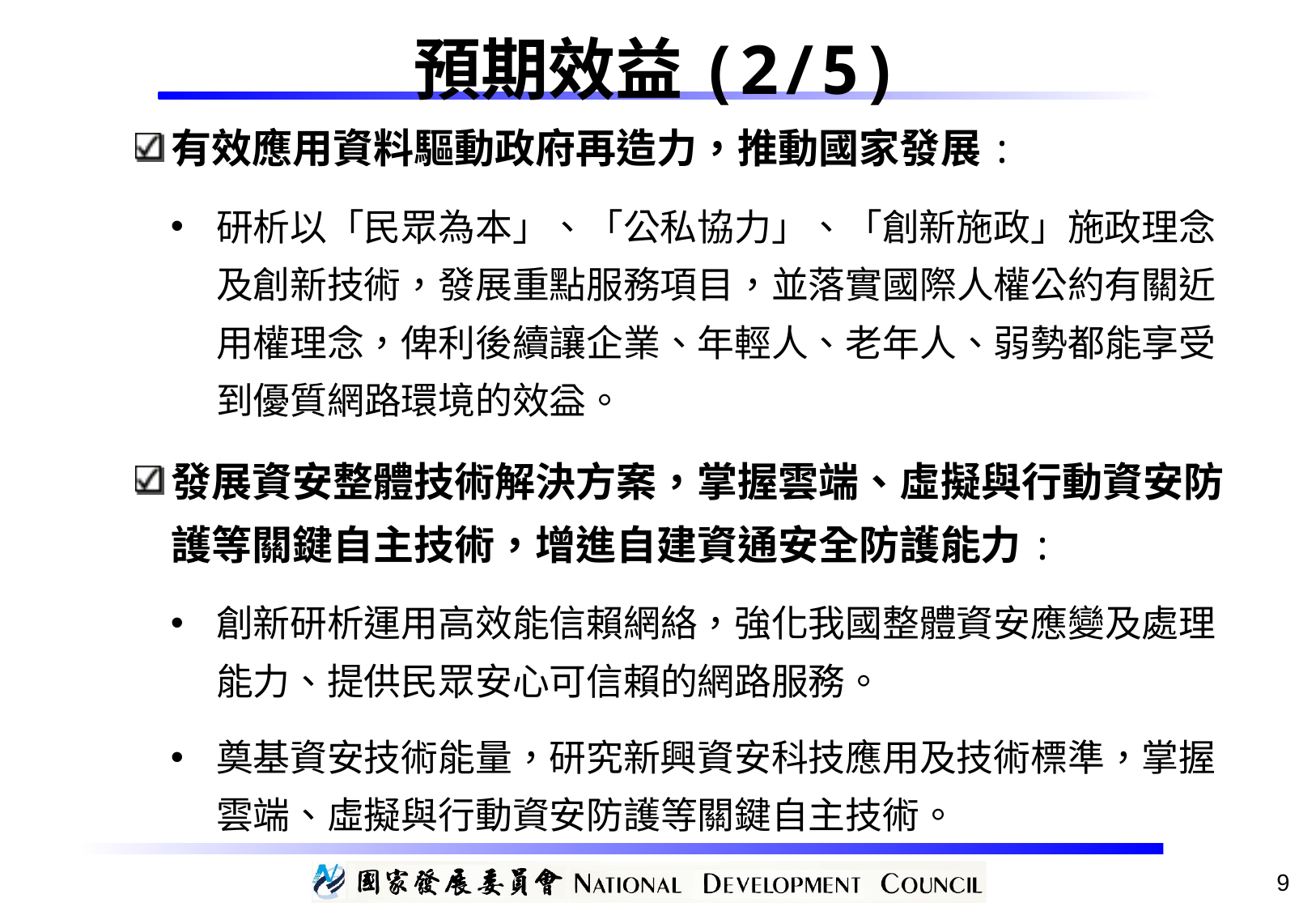

# 預期效益(2/5)
有效應用資料驅動政府再造力，推動國家發展:
研析以「民眾為本」、「公私協力」、「創新施政」施政理念及創新技術，發展重點服務項目，並落實國際人權公約有關近用權理念，俾利後續讓企業、年輕人、老年人、弱勢都能享受到優質網路環境的效益。
發展資安整體技術解決方案，掌握雲端、虛擬與行動資安防護等關鍵自主技術，增進自建資通安全防護能力:
創新研析運用高效能信賴網絡，強化我國整體資安應變及處理能力、提供民眾安心可信賴的網路服務。
奠基資安技術能量，研究新興資安科技應用及技術標準，掌握雲端、虛擬與行動資安防護等關鍵自主技術。

9